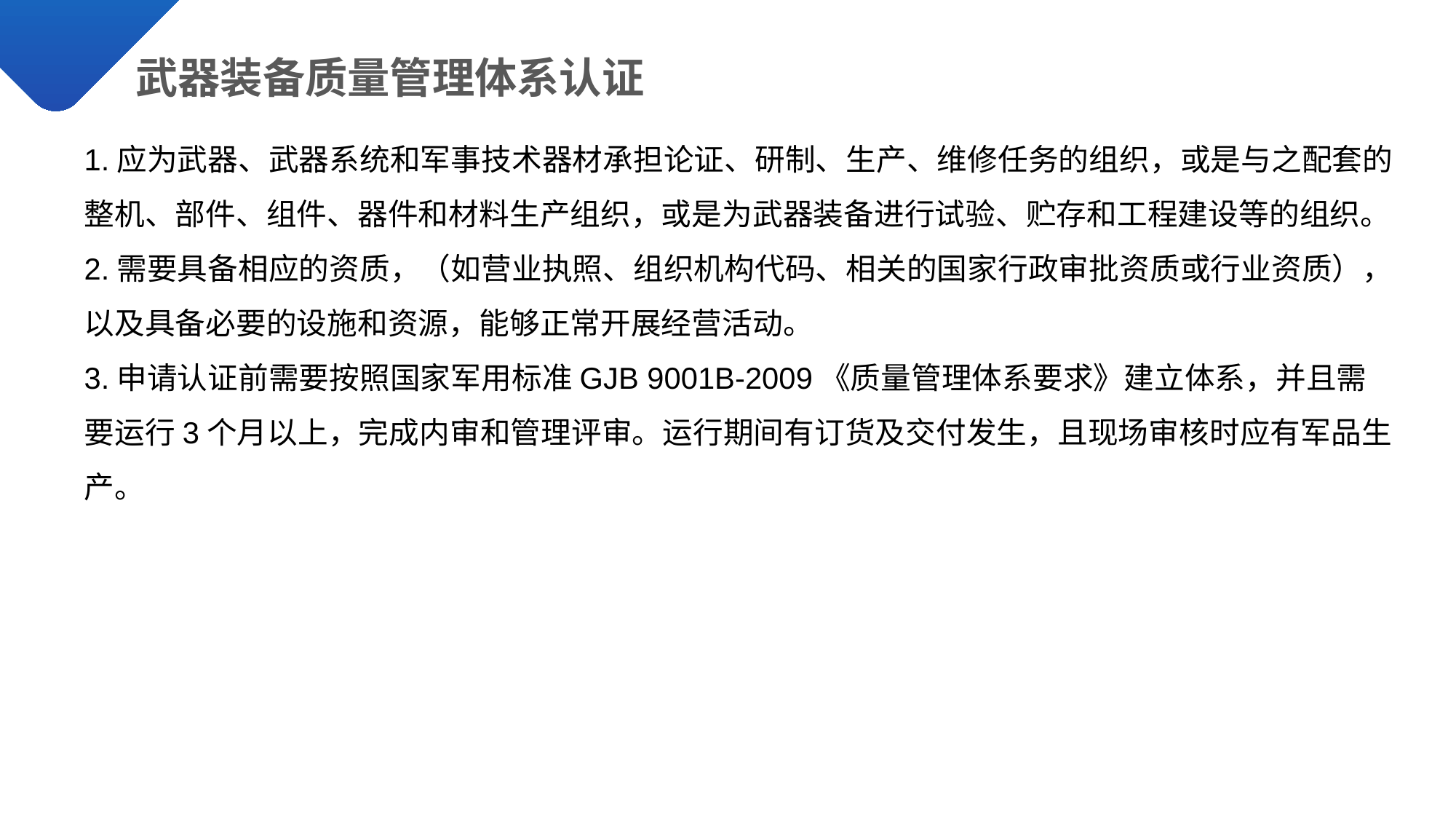

武器装备质量管理体系认证
1.应为武器、武器系统和军事技术器材承担论证、研制、生产、维修任务的组织，或是与之配套的整机、部件、组件、器件和材料生产组织，或是为武器装备进行试验、贮存和工程建设等的组织。
2.需要具备相应的资质，（如营业执照、组织机构代码、相关的国家行政审批资质或行业资质），以及具备必要的设施和资源，能够正常开展经营活动。
3.申请认证前需要按照国家军用标准GJB 9001B-2009《质量管理体系要求》建立体系，并且需要运行3个月以上，完成内审和管理评审。运行期间有订货及交付发生，且现场审核时应有军品生产。